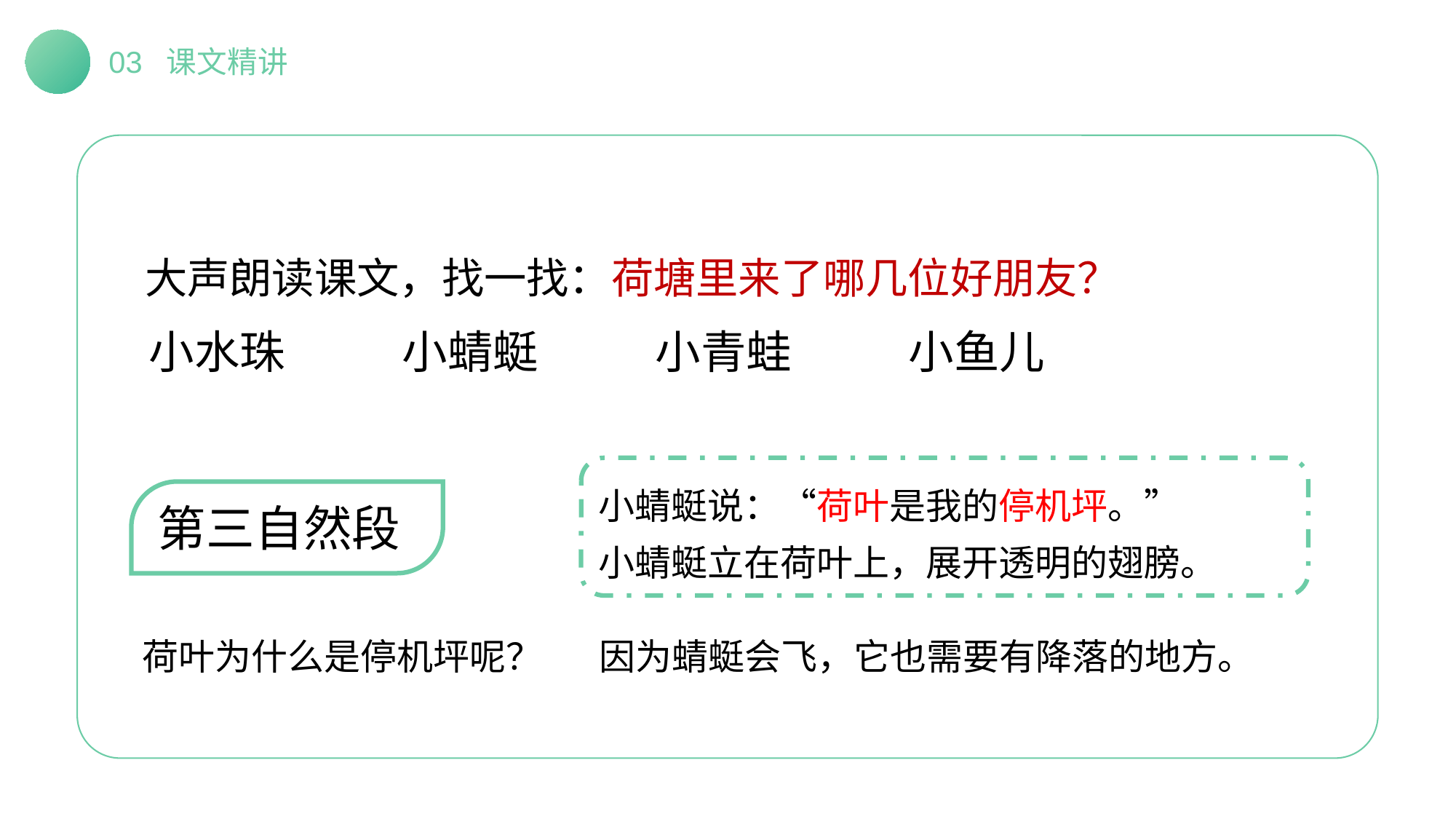

03  课文精讲

大声朗读课文，找一找：荷塘里来了哪几位好朋友？
小水珠
小蜻蜓
小青蛙
小鱼儿
小蜻蜓说：“荷叶是我的停机坪。”
小蜻蜓立在荷叶上，展开透明的翅膀。

第三自然段
荷叶为什么是停机坪呢？
因为蜻蜓会飞，它也需要有降落的地方。